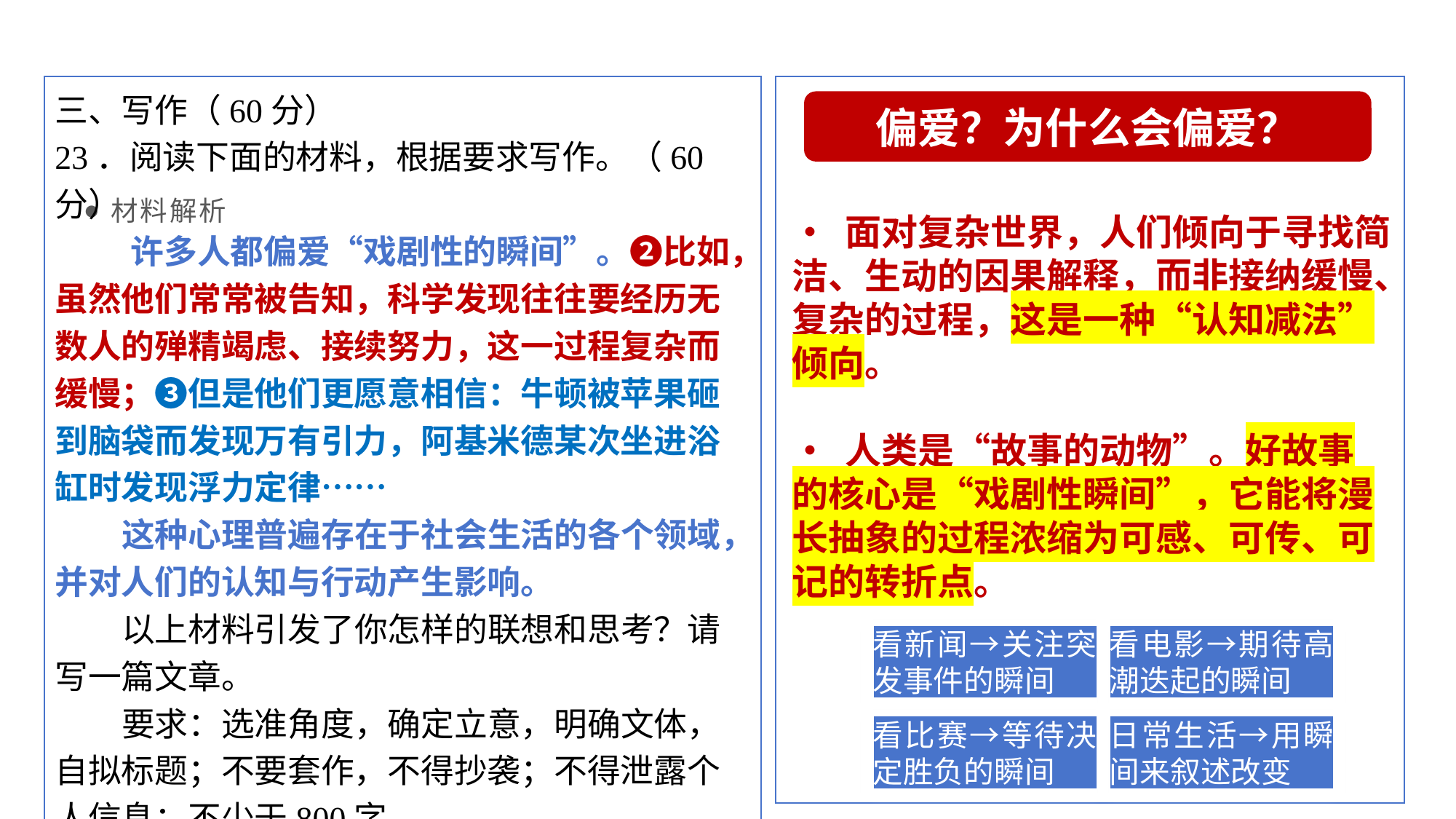

材料解析
三、写作（60分）
23．阅读下面的材料，根据要求写作。（60分）
许多人都偏爱“戏剧性的瞬间”。❷比如，虽然他们常常被告知，科学发现往往要经历无数人的殚精竭虑、接续努力，这一过程复杂而缓慢；❸但是他们更愿意相信：牛顿被苹果砸到脑袋而发现万有引力，阿基米德某次坐进浴缸时发现浮力定律……
这种心理普遍存在于社会生活的各个领域，并对人们的认知与行动产生影响。
以上材料引发了你怎样的联想和思考？请写一篇文章。
要求：选准角度，确定立意，明确文体，自拟标题；不要套作，不得抄袭；不得泄露个人信息；不少于800字。

偏爱？为什么会偏爱？
• 面对复杂世界，人们倾向于寻找简洁、生动的因果解释，而非接纳缓慢、复杂的过程，这是一种“认知减法”倾向。
• 人类是“故事的动物”。好故事的核心是“戏剧性瞬间”，它能将漫长抽象的过程浓缩为可感、可传、可记的转折点。
看新闻→关注突发事件的瞬间
看电影→期待高潮迭起的瞬间
看比赛→等待决定胜负的瞬间
日常生活→用瞬间来叙述改变